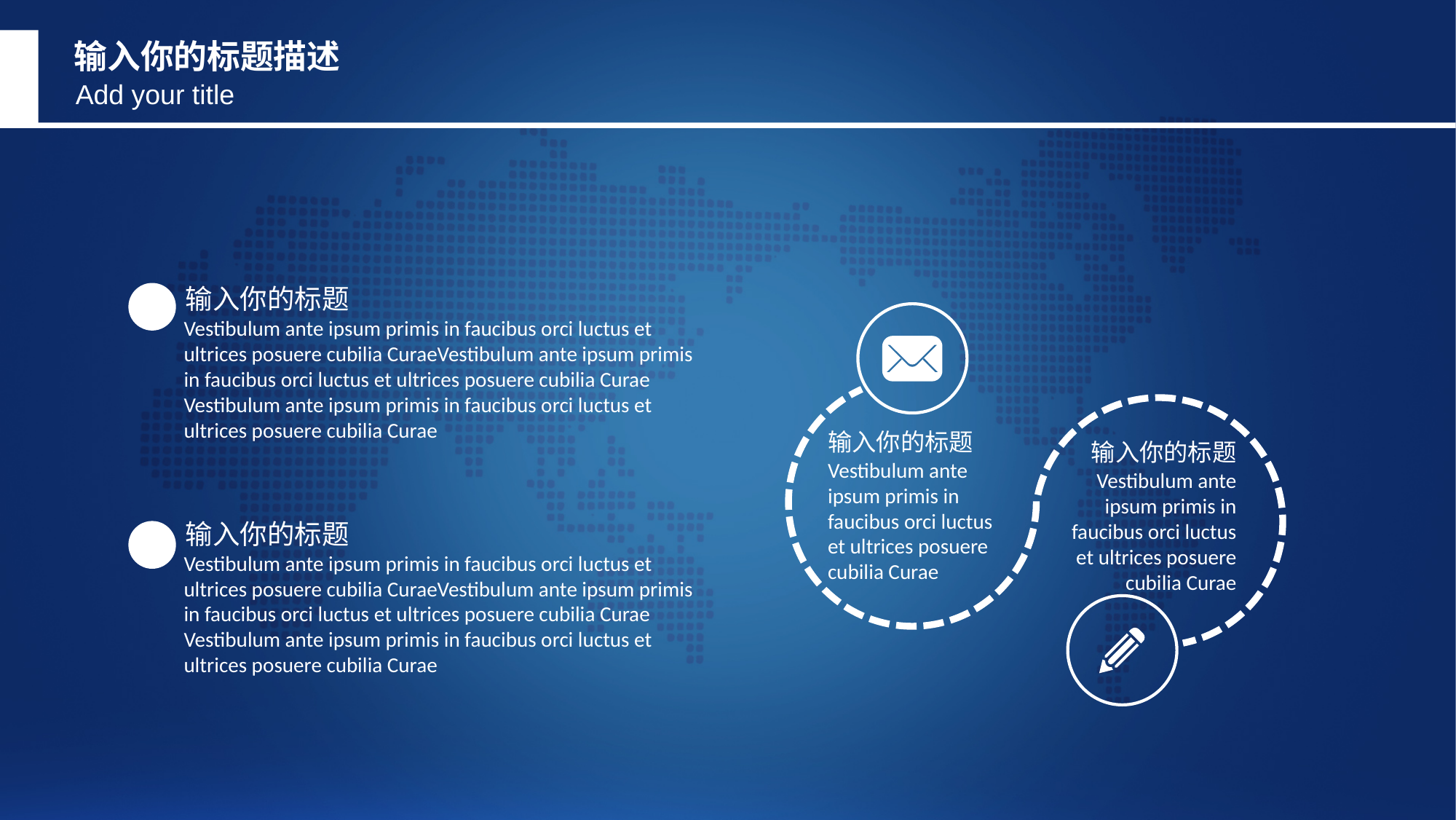

输入你的标题描述
Add your title

输入你的标题

Vestibulum ante ipsum primis in faucibus orci luctus et ultrices posuere cubilia CuraeVestibulum ante ipsum primis in faucibus orci luctus et ultrices posuere cubilia Curae
Vestibulum ante ipsum primis in faucibus orci luctus et ultrices posuere cubilia Curae

输入你的标题
输入你的标题
Vestibulum ante ipsum primis in faucibus orci luctus et ultrices posuere cubilia Curae
Vestibulum ante ipsum primis in faucibus orci luctus et ultrices posuere cubilia Curae
输入你的标题

Vestibulum ante ipsum primis in faucibus orci luctus et ultrices posuere cubilia CuraeVestibulum ante ipsum primis in faucibus orci luctus et ultrices posuere cubilia Curae
Vestibulum ante ipsum primis in faucibus orci luctus et ultrices posuere cubilia Curae